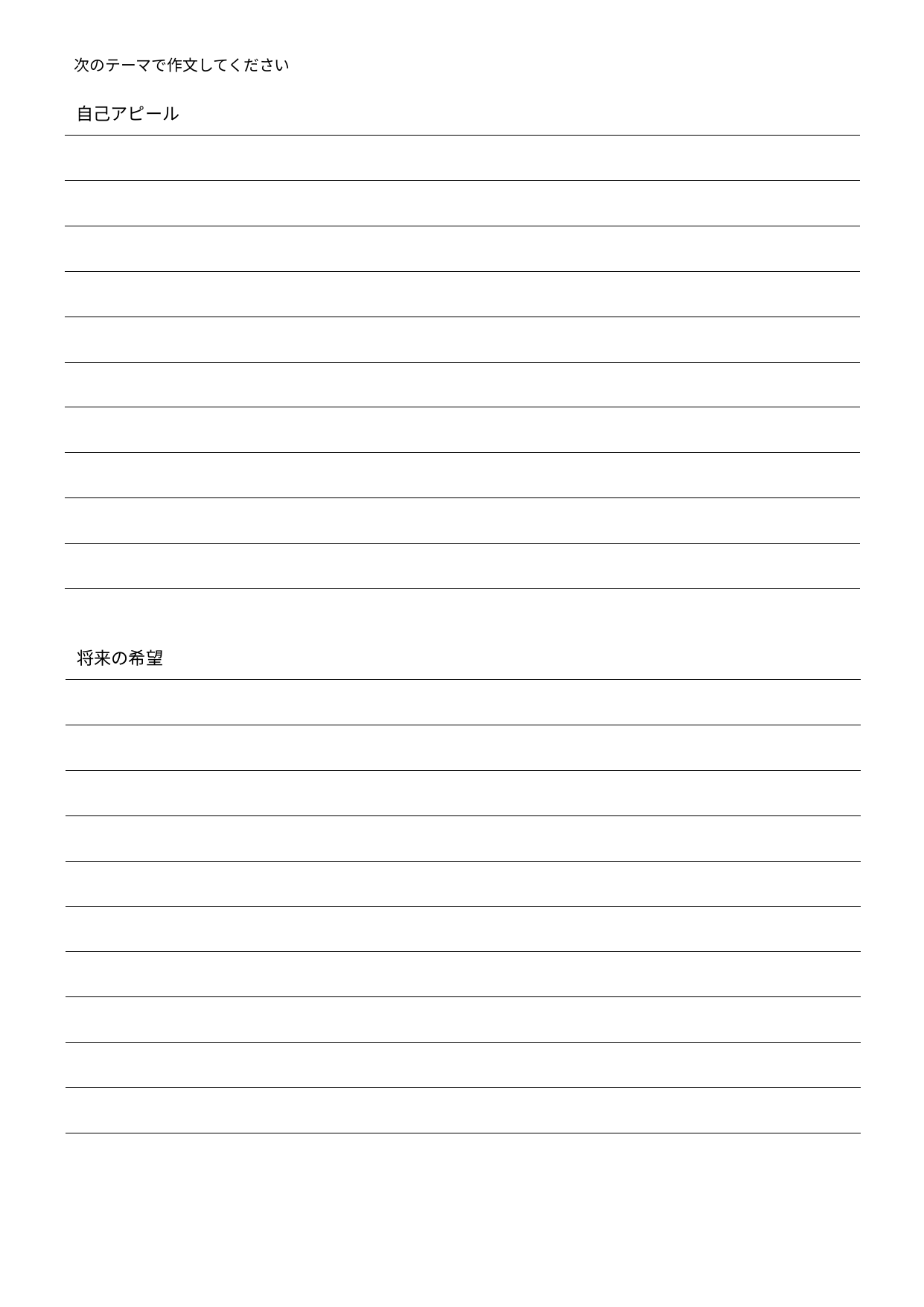

次のテーマで作文してください
| 自己アピール |
| --- |
|  |
|  |
|  |
|  |
|  |
|  |
|  |
|  |
|  |
|  |
|  |
| 将来の希望 |
| --- |
|  |
|  |
|  |
|  |
|  |
|  |
|  |
|  |
|  |
|  |
|  |